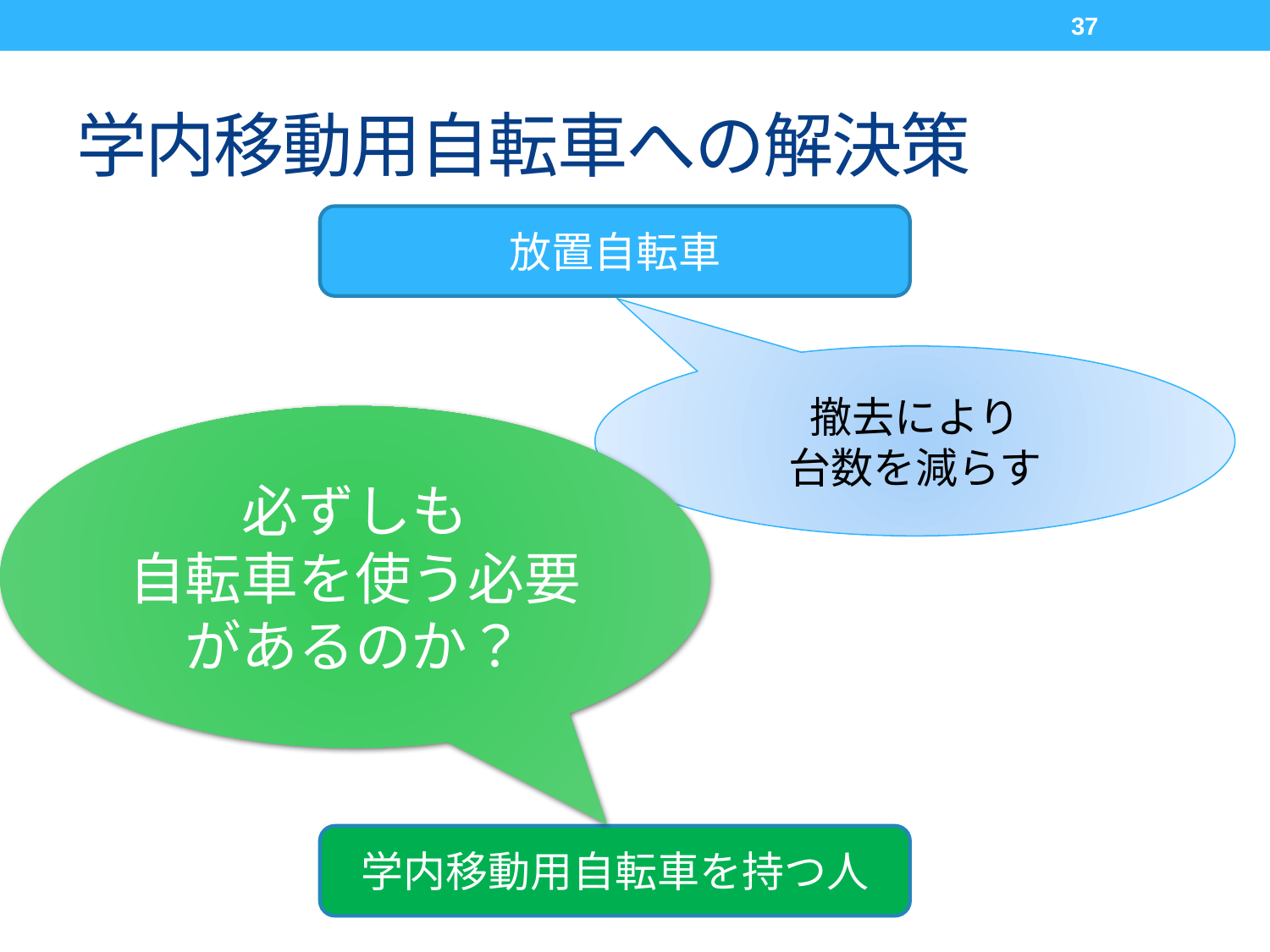

37
# 学内移動用自転車への解決策
放置自転車
撤去により
台数を減らす
必ずしも
自転車を使う必要があるのか？
学内移動用自転車を持つ人